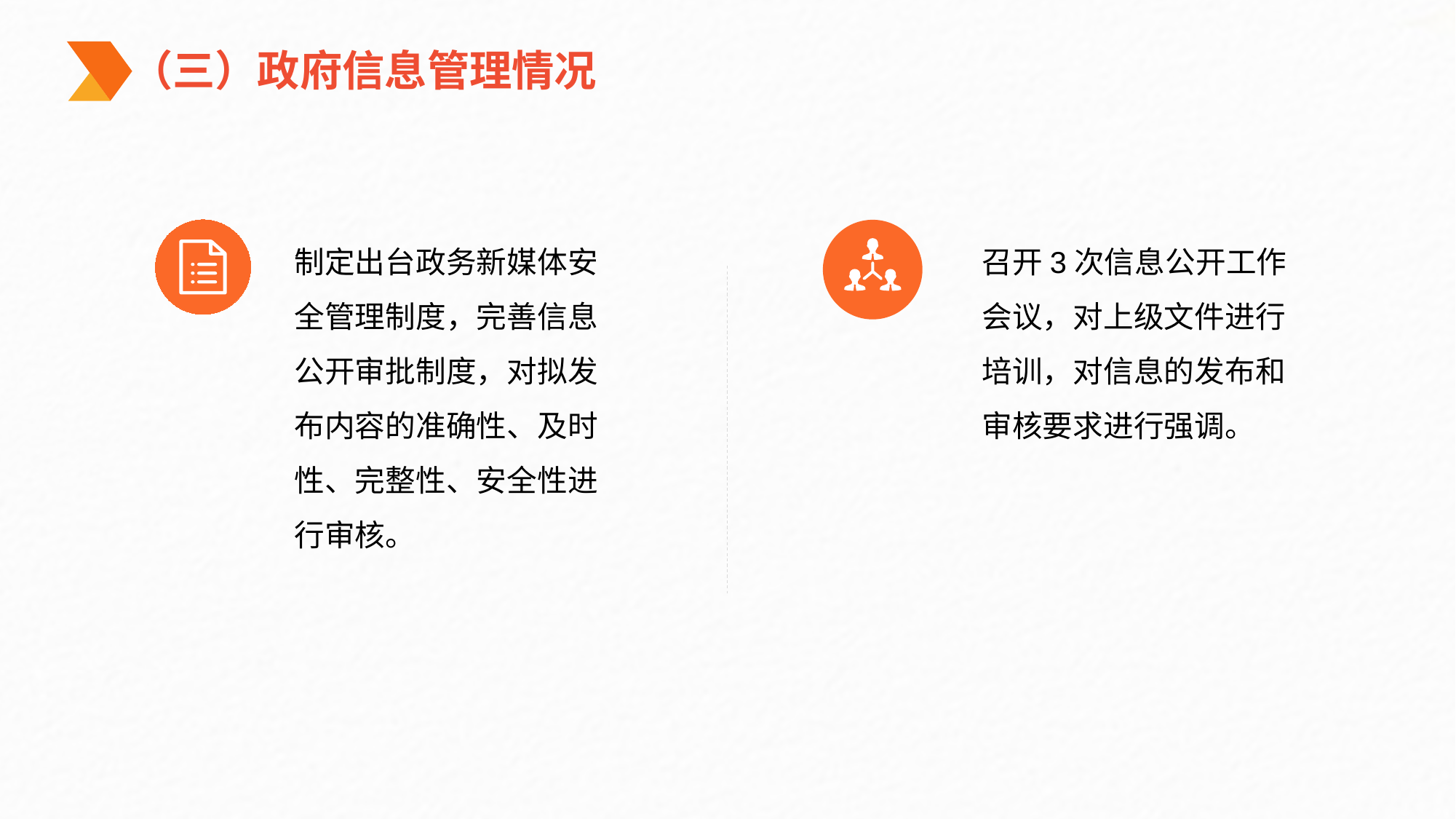

（三）政府信息管理情况

制定出台政务新媒体安全管理制度，完善信息公开审批制度，对拟发布内容的准确性、及时性、完整性、安全性进行审核。

召开3次信息公开工作会议，对上级文件进行培训，对信息的发布和审核要求进行强调。